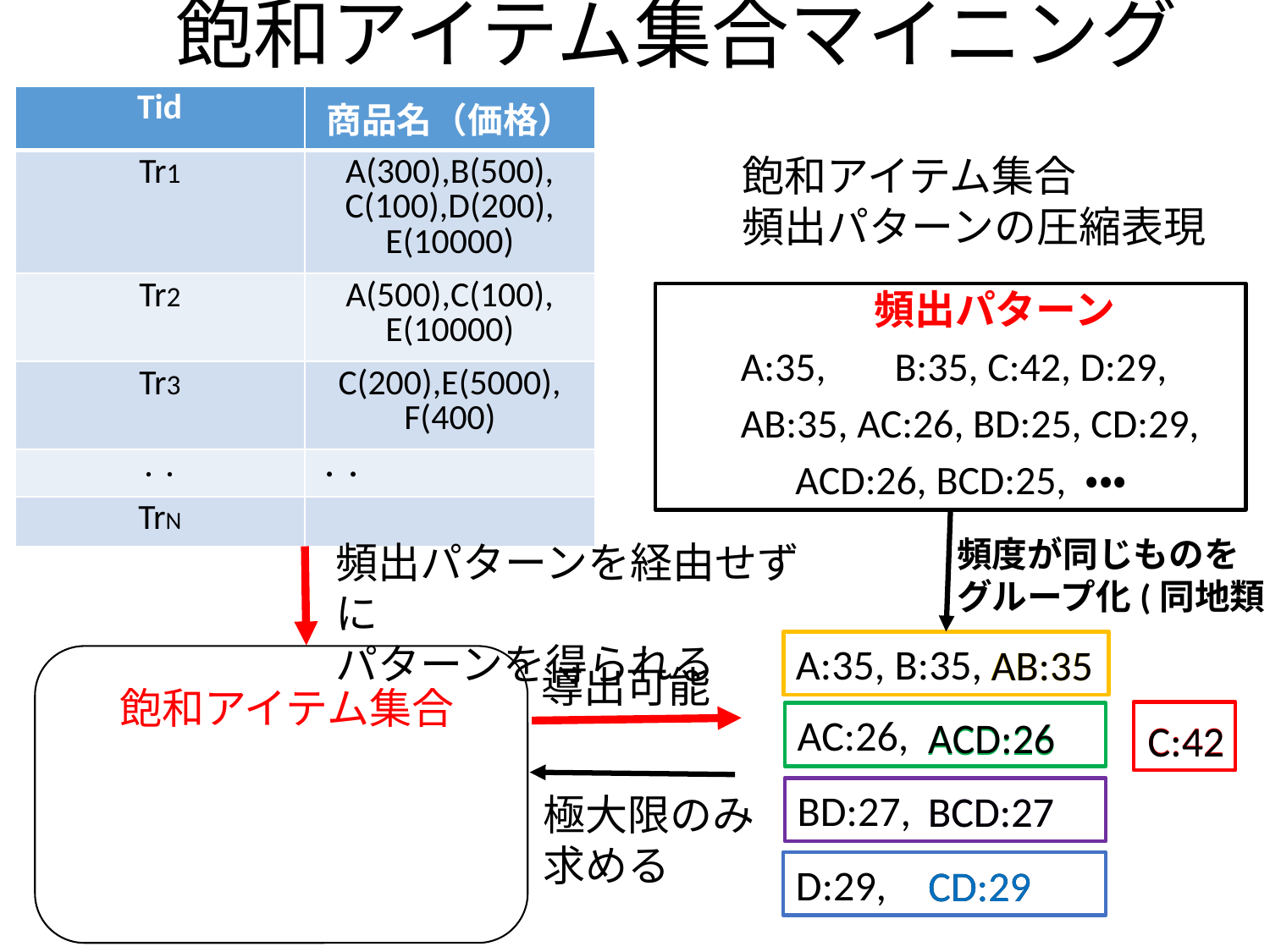

# 飽和アイテム集合マイニング
| Tid | 商品名（価格） |
| --- | --- |
| Tr1 | A(300),B(500), C(100),D(200), E(10000) |
| Tr2 | A(500),C(100), E(10000) |
| Tr3 | C(200),E(5000), F(400) |
| ・・ | ・・ |
| TrN |  |
飽和アイテム集合
頻出パターンの圧縮表現
	          頻出パターン
        A:35, 　B:35, C:42, D:29,
        AB:35, AC:26, BD:25, CD:29,
              ACD:26, BCD:25, ・・・
頻度が同じものを
グループ化(同地類)
頻出パターンを経由せずに
パターンを得られる
A:35, B:35,
AB:35
AB:35

導出可能
飽和アイテム集合

AC:26,
ACD:26
ACD:26
C:42
C:42
BD:27,
BCD:27
BCD:27
極大限のみ
求める
D:29,
CD:29
CD:29